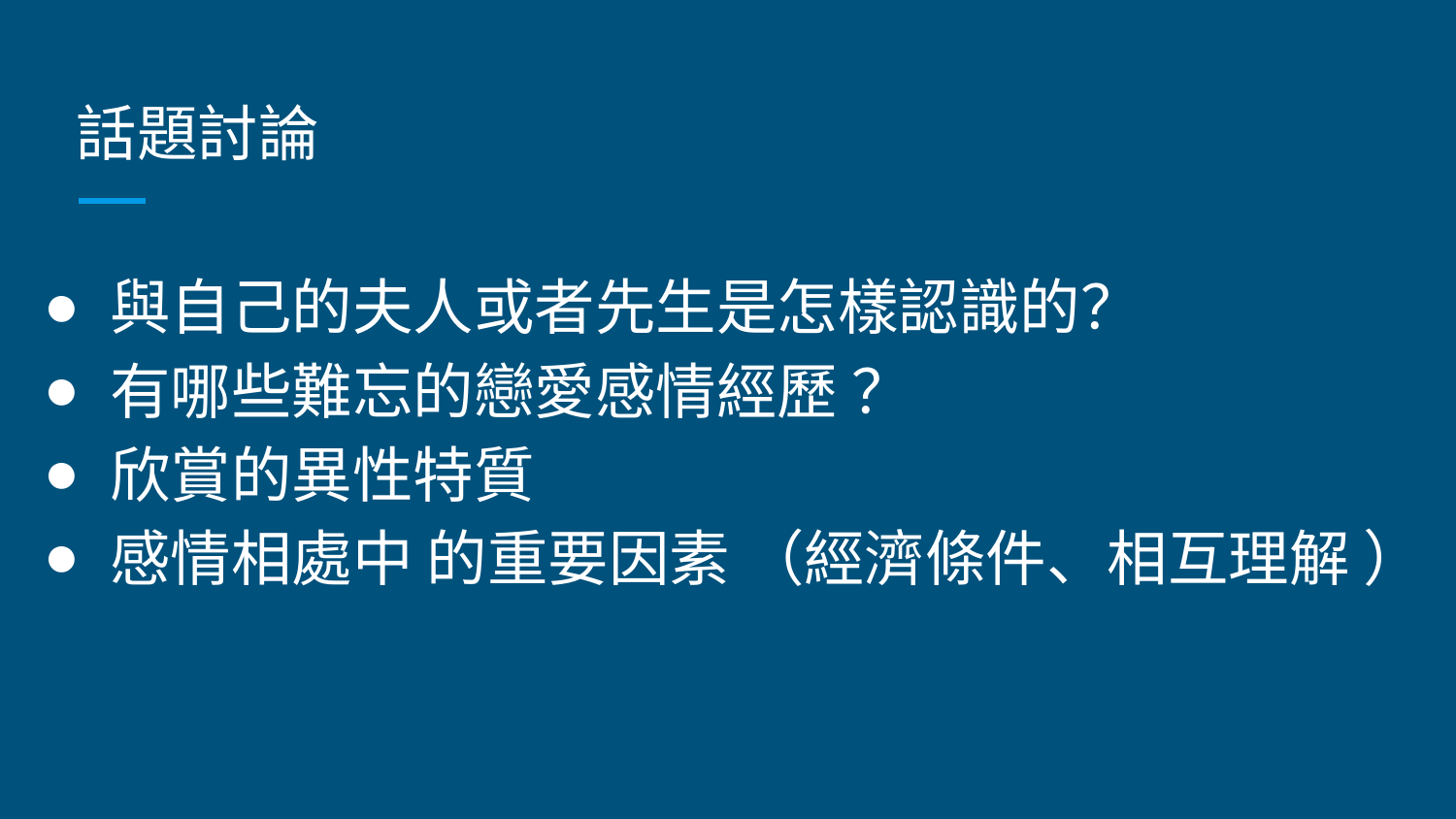

# 話題討論
與自己的夫人或者先生是怎樣認識的？
有哪些難忘的戀愛感情經歷 ？
欣賞的異性特質
感情相處中 的重要因素 （經濟條件、相互理解 ）